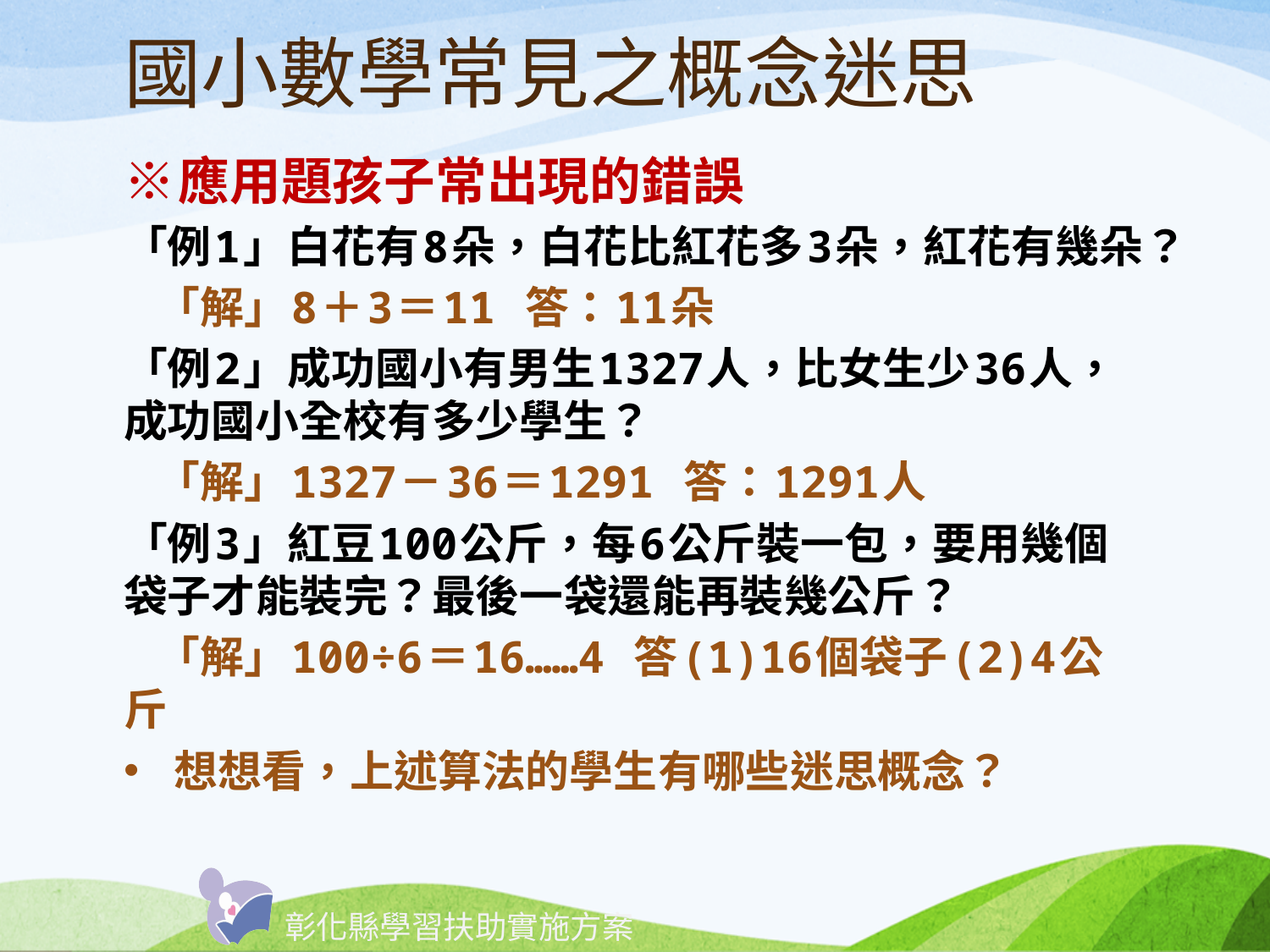

# 國小數學常見之概念迷思

※應用題孩子常出現的錯誤
「例1」白花有8朵，白花比紅花多3朵，紅花有幾朵？
   「解」8＋3＝11 答：11朵
「例2」成功國小有男生1327人，比女生少36人，成功國小全校有多少學生？
   「解」1327－36＝1291 答：1291人
「例3」紅豆100公斤，每6公斤裝一包，要用幾個袋子才能裝完？最後一袋還能再裝幾公斤？
   「解」100÷6＝16……4 答(1)16個袋子(2)4公斤
想想看，上述算法的學生有哪些迷思概念？